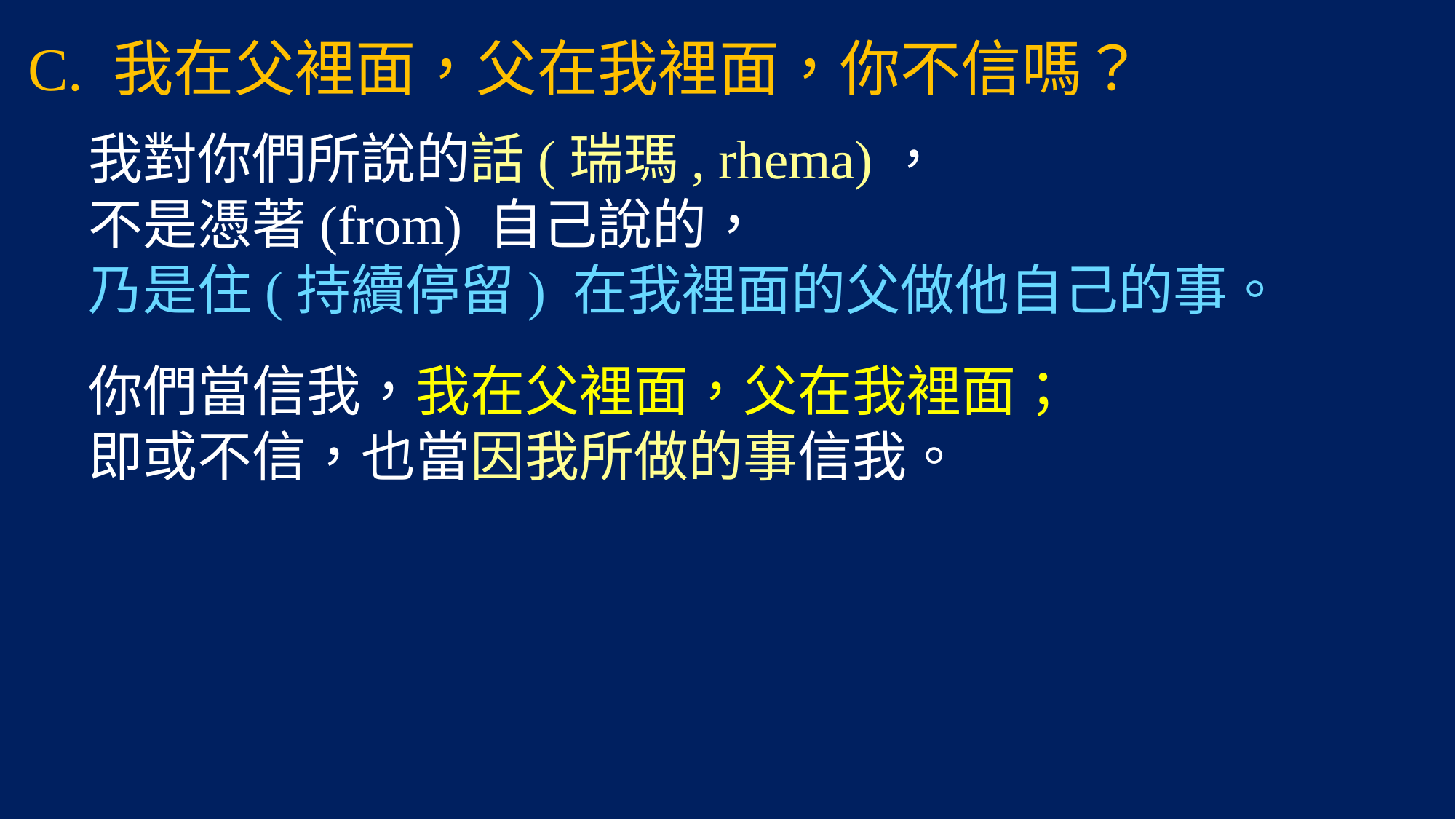

# C. 我在父裡面，父在我裡面，你不信嗎？
我對你們所說的話(瑞瑪, rhema)，
不是憑著(from) 自己說的，
乃是住(持續停留) 在我裡面的父做他自己的事。

你們當信我，我在父裡面，父在我裡面；
即或不信，也當因我所做的事信我。